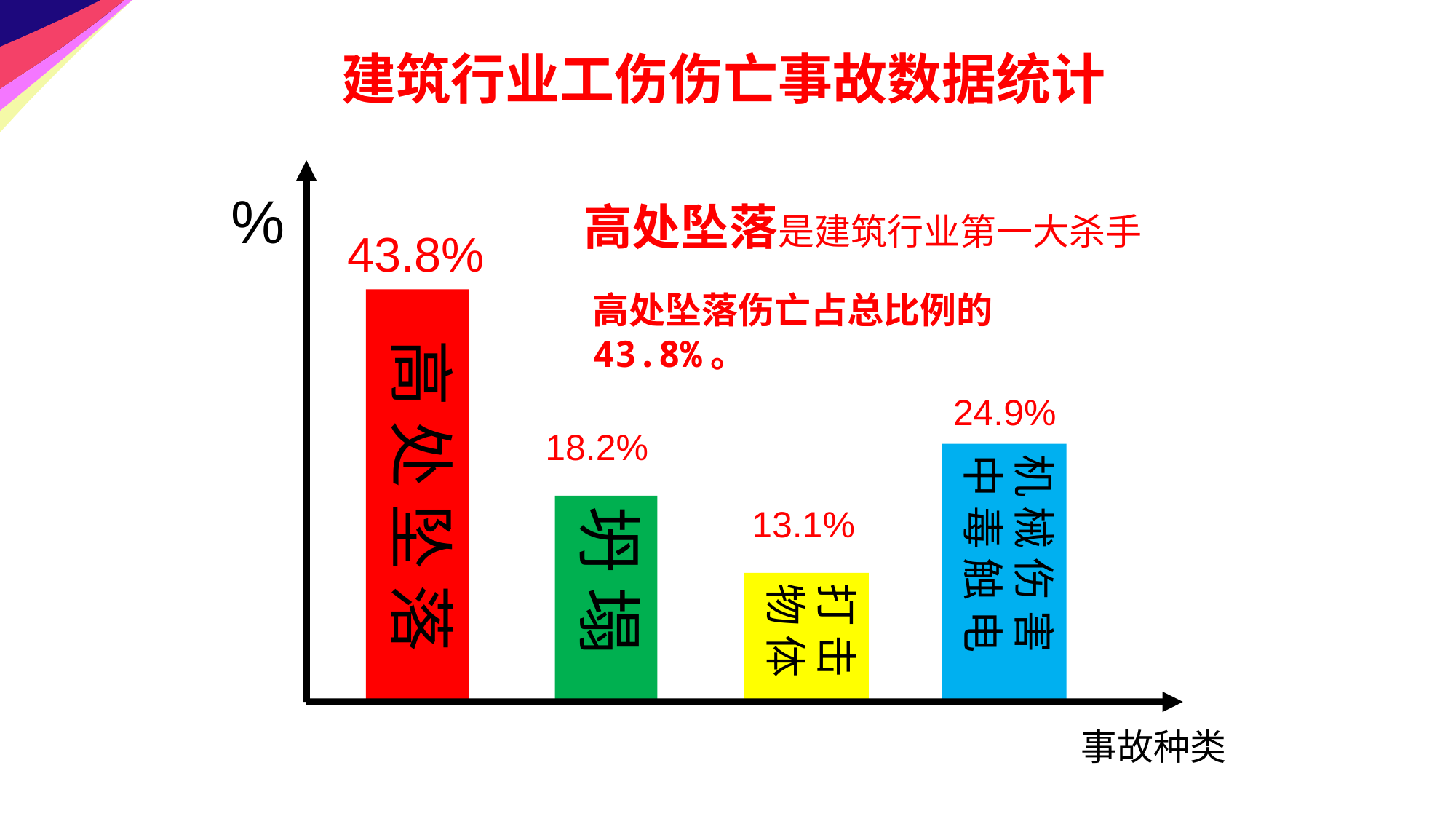

建筑行业工伤伤亡事故数据统计

%
高处坠落是建筑行业第一大杀手
43.8%
高处坠落伤亡占总比例的43.8%。
高 处 坠 落
24.9%
18.2%
机 械 伤 害中 毒 触 电
坍 塌
13.1%
打 击物 体

事故种类